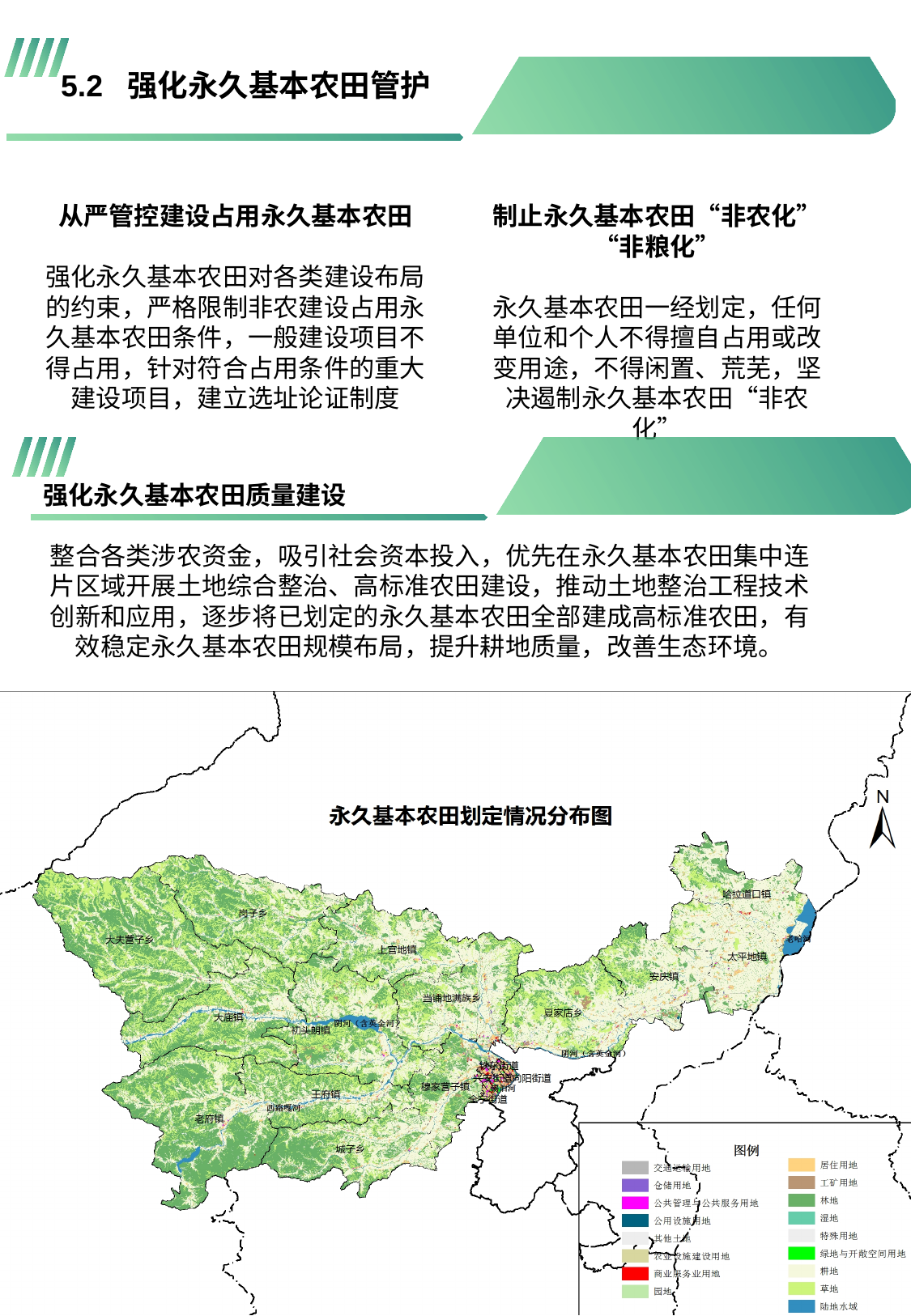

5.2  强化永久基本农田管护

从严管控建设占用永久基本农田

强化永久基本农田对各类建设布局的约束，严格限制非农建设占用永久基本农田条件，一般建设项目不得占用，针对符合占用条件的重大建设项目，建立选址论证制度
制止永久基本农田“非农化”“非粮化”

永久基本农田一经划定，任何单位和个人不得擅自占用或改变用途，不得闲置、荒芜，坚决遏制永久基本农田“非农化”

强化永久基本农田质量建设

整合各类涉农资金，吸引社会资本投入，优先在永久基本农田集中连片区域开展土地综合整治、高标准农田建设，推动土地整治工程技术创新和应用，逐步将已划定的永久基本农田全部建成高标准农田，有效稳定永久基本农田规模布局，提升耕地质量，改善生态环境。